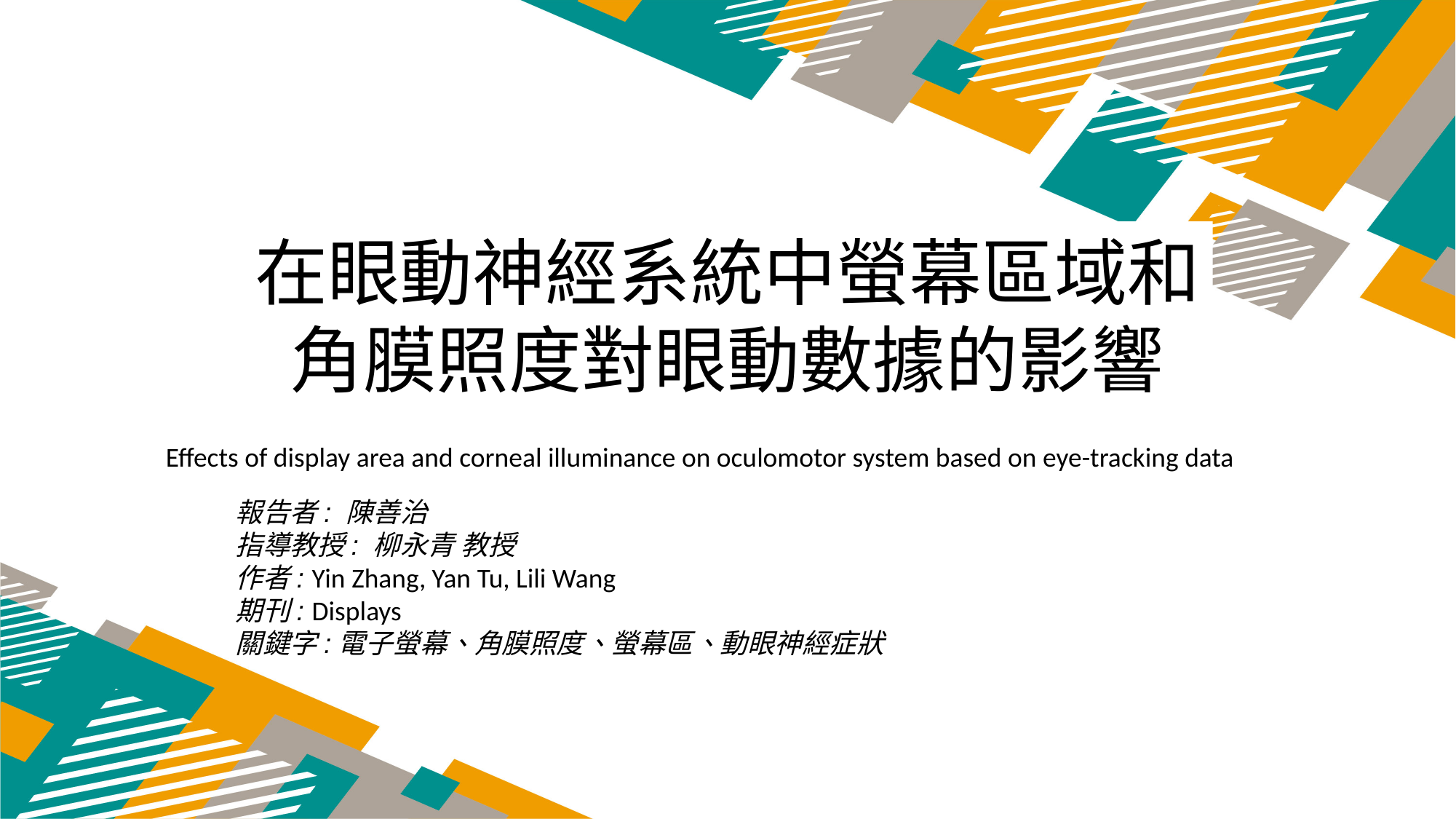

在眼動神經系統中螢幕區域和角膜照度對眼動數據的影響
Effects of display area and corneal illuminance on oculomotor system based on eye-tracking data
報告者: 陳善治
指導教授: 柳永青 教授
作者: Yin Zhang, Yan Tu, Lili Wang
期刊: Displays
關鍵字:電子螢幕、角膜照度、螢幕區、動眼神經症狀